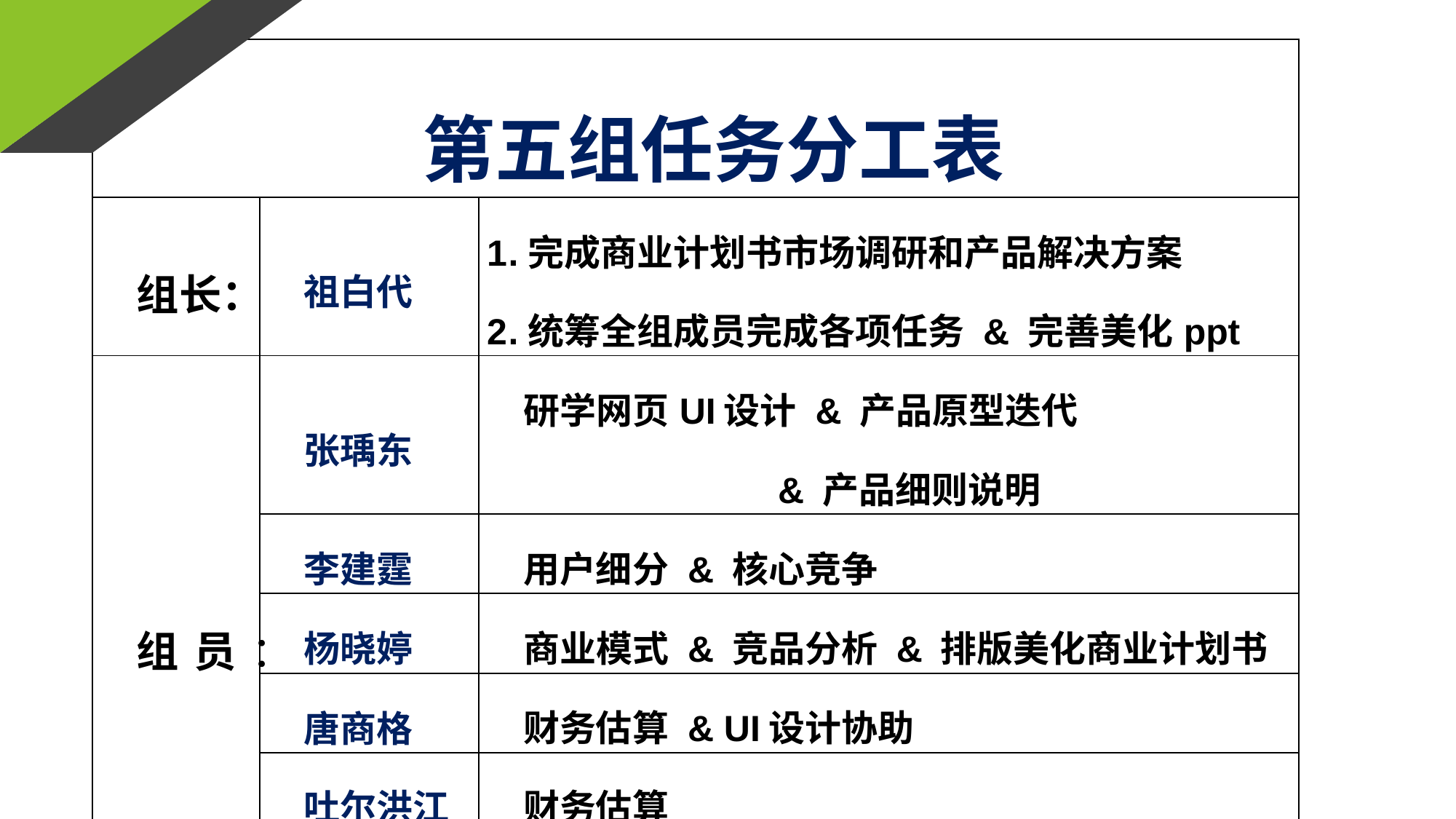

| 第五组任务分工表 |  |  |
| --- | --- | --- |
| 组长： | 祖白代 | 完成商业计划书市场调研和产品解决方案 统筹全组成员完成各项任务 & 完善美化ppt |
| 组员： | 张瑀东 | 研学网页UI设计 & 产品原型迭代 & 产品细则说明 |
|  | 李建霆 | 用户细分 & 核心竞争 |
|  | 杨晓婷 | 商业模式 & 竞品分析 & 排版美化商业计划书 |
|  | 唐商格 | 财务估算 & UI设计协助 |
|  | 吐尔洪江 | 财务估算 |
|  | 周露莹 | 制作路演ppt |